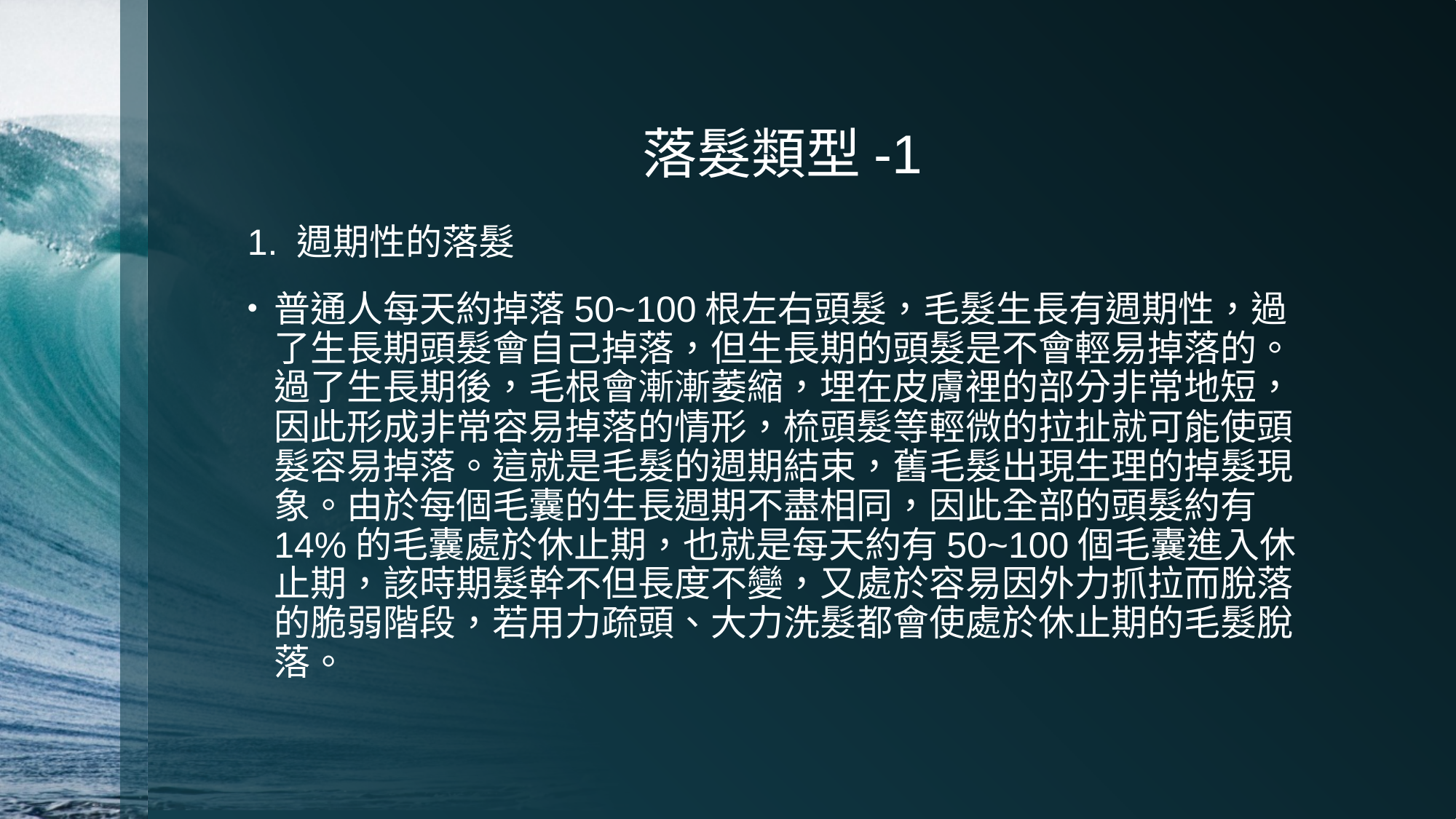

# 落髮類型-1
1. 週期性的落髮
普通人每天約掉落50~100根左右頭髮，毛髮生長有週期性，過了生長期頭髮會自己掉落，但生長期的頭髮是不會輕易掉落的。過了生長期後，毛根會漸漸萎縮，埋在皮膚裡的部分非常地短，因此形成非常容易掉落的情形，梳頭髮等輕微的拉扯就可能使頭髮容易掉落。這就是毛髮的週期結束，舊毛髮出現生理的掉髮現象。由於每個毛囊的生長週期不盡相同，因此全部的頭髮約有14%的毛囊處於休止期，也就是每天約有50~100個毛囊進入休止期，該時期髮幹不但長度不變，又處於容易因外力抓拉而脫落的脆弱階段，若用力疏頭、大力洗髮都會使處於休止期的毛髮脫落。